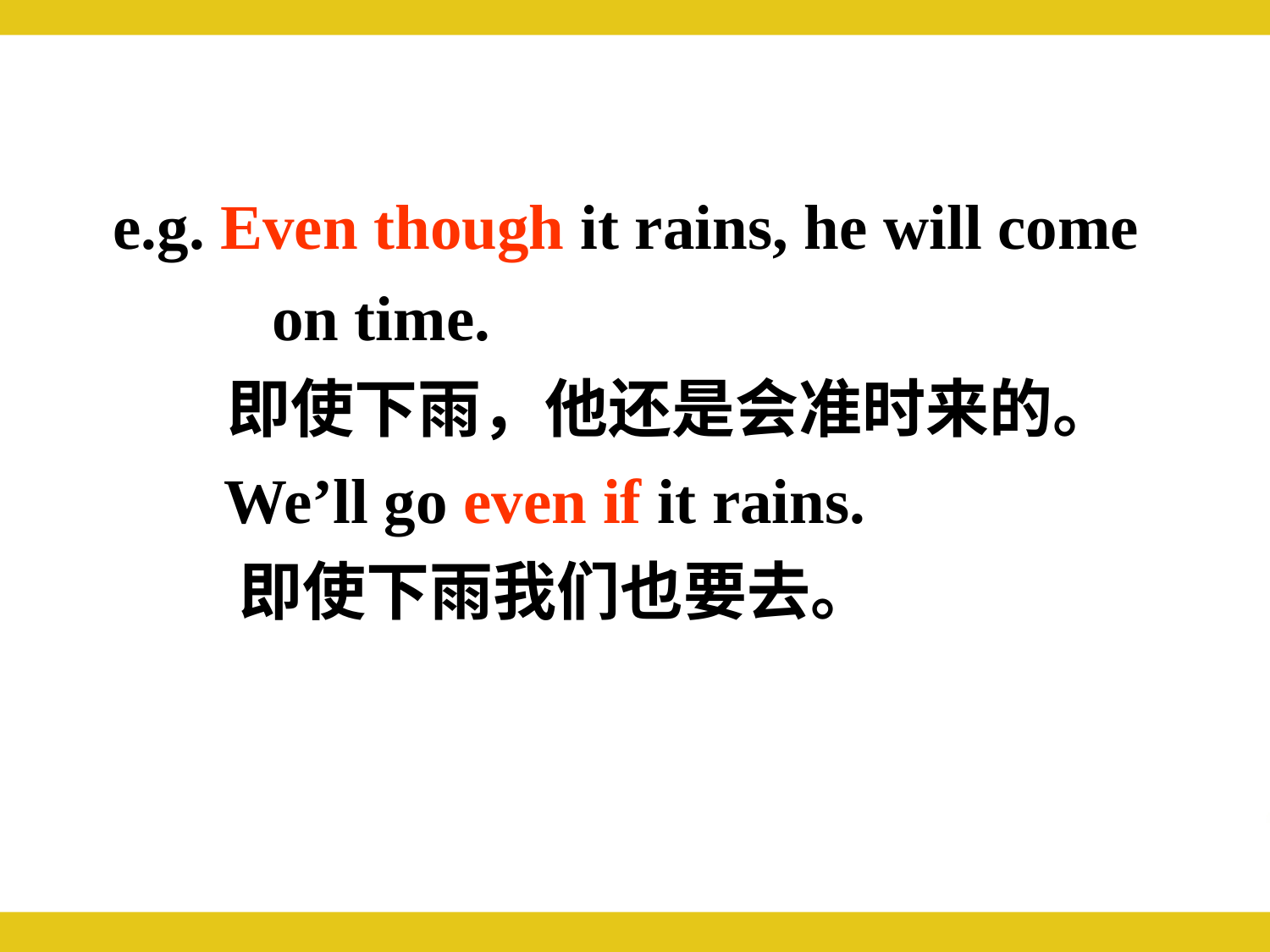

e.g. Even though it rains, he will come    	on time.
        即使下雨，他还是会准时来的。
        We’ll go even if it rains.
     即使下雨我们也要去。